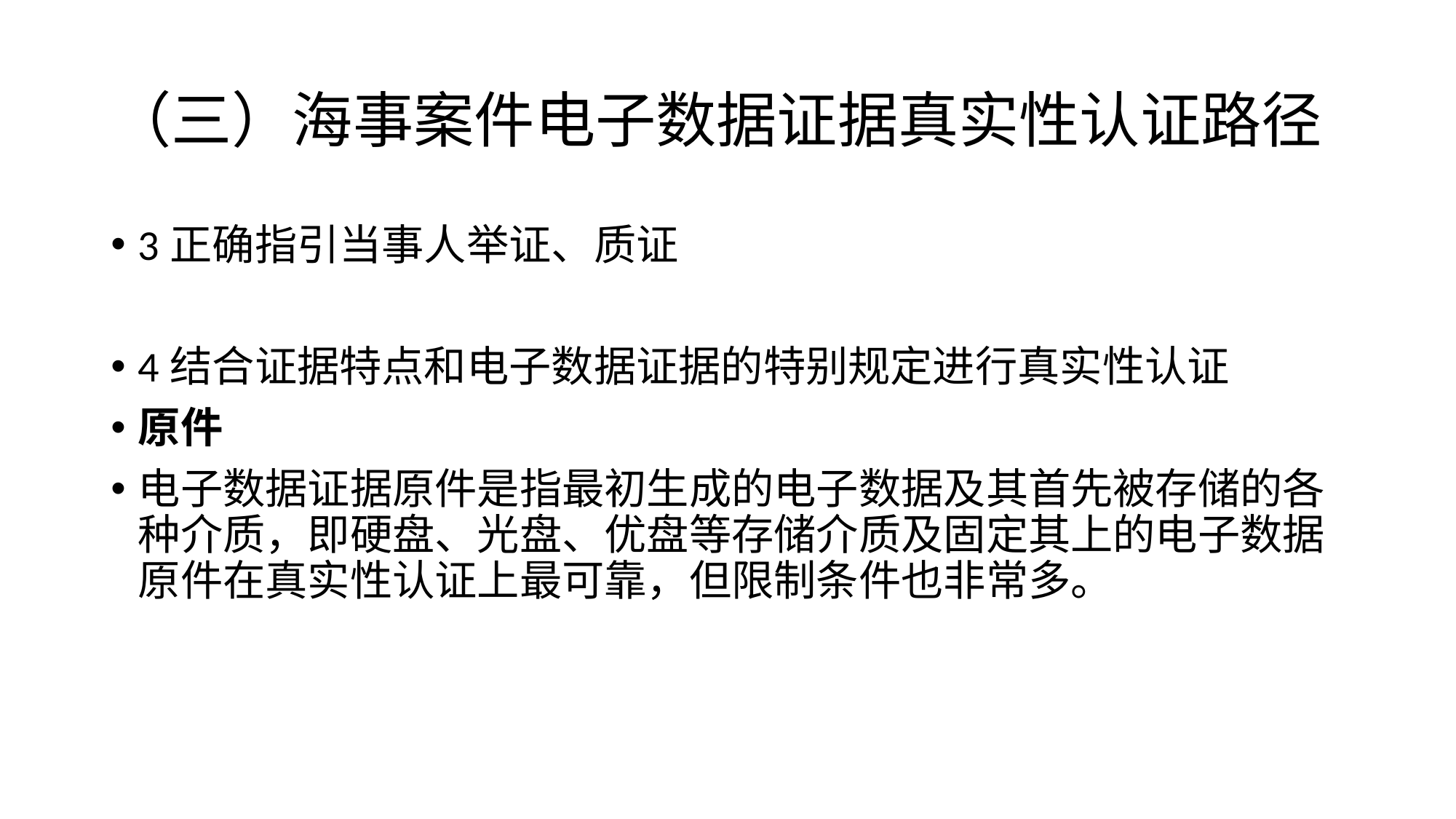

# （三）海事案件电子数据证据真实性认证路径
3正确指引当事人举证、质证

4结合证据特点和电子数据证据的特别规定进行真实性认证
原件
电子数据证据原件是指最初生成的电子数据及其首先被存储的各种介质，即硬盘、光盘、优盘等存储介质及固定其上的电子数据原件在真实性认证上最可靠，但限制条件也非常多。